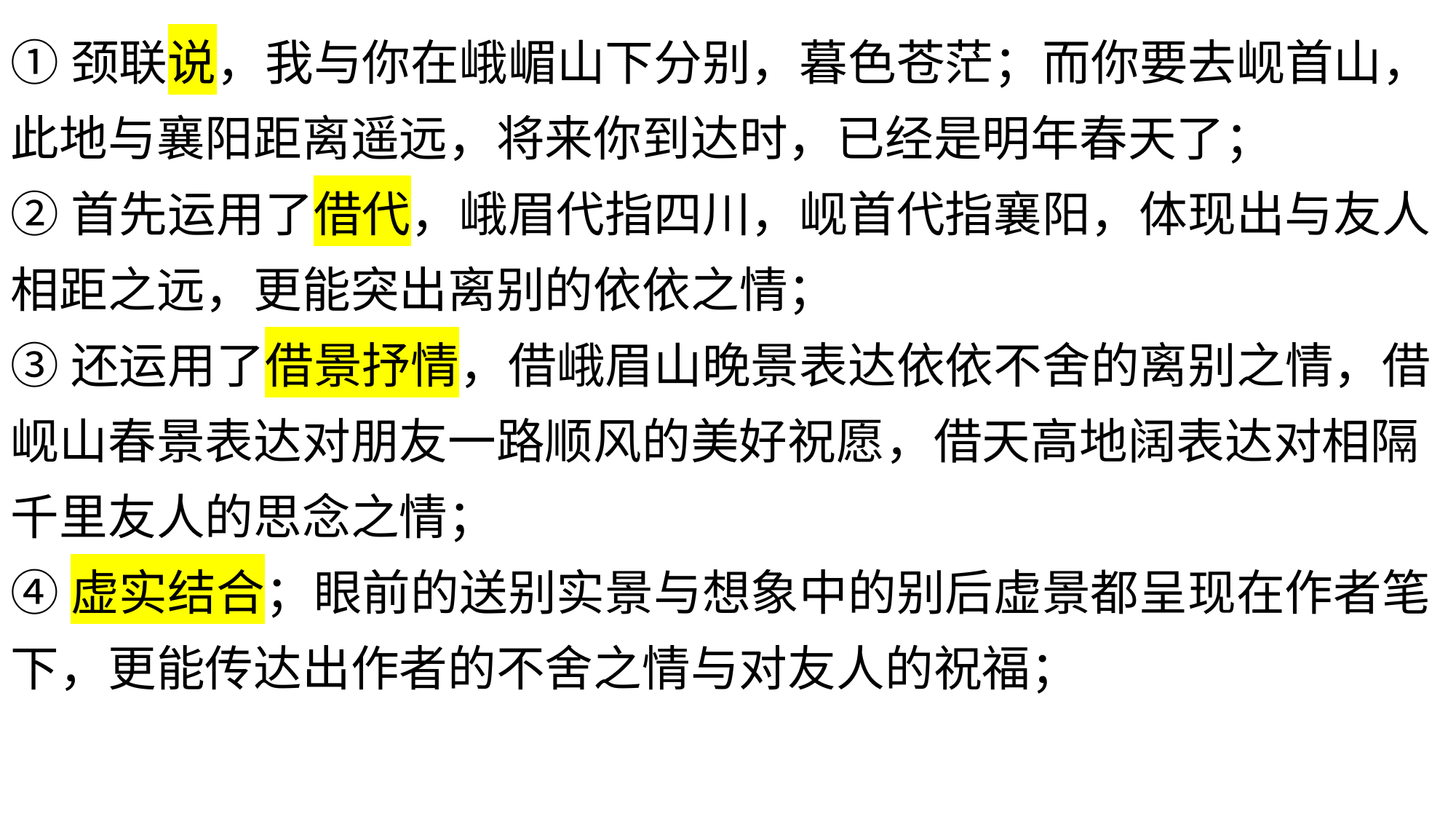

①颈联说，我与你在峨嵋山下分别，暮色苍茫；而你要去岘首山，此地与襄阳距离遥远，将来你到达时，已经是明年春天了；
②首先运用了借代，峨眉代指四川，岘首代指襄阳，体现出与友人相距之远，更能突出离别的依依之情；
③还运用了借景抒情，借峨眉山晚景表达依依不舍的离别之情，借岘山春景表达对朋友一路顺风的美好祝愿，借天高地阔表达对相隔千里友人的思念之情；
④虚实结合；眼前的送别实景与想象中的别后虚景都呈现在作者笔下，更能传达出作者的不舍之情与对友人的祝福；